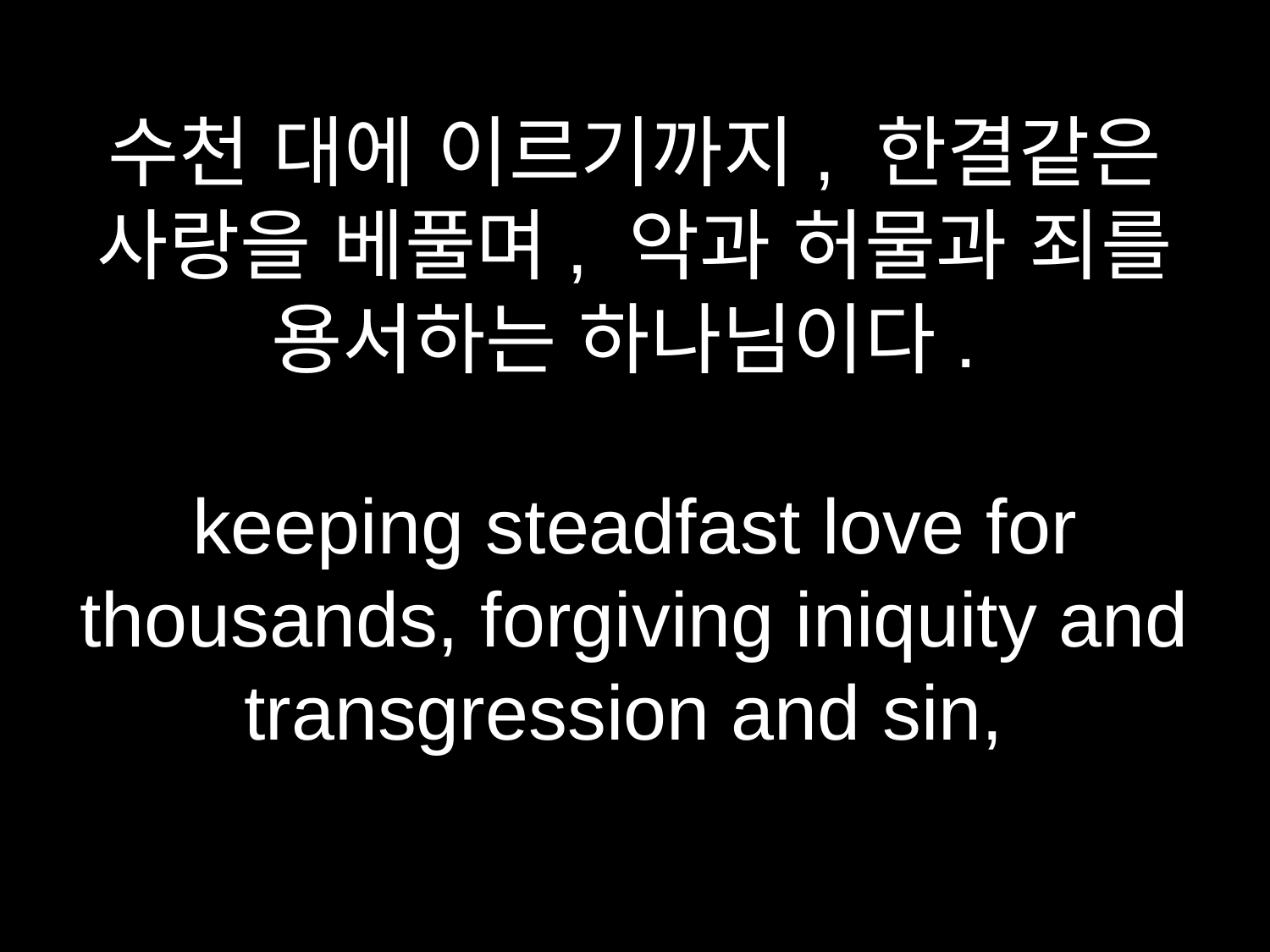

# 수천 대에 이르기까지, 한결같은 사랑을 베풀며, 악과 허물과 죄를 용서하는 하나님이다. keeping steadfast love for thousands, forgiving iniquity and transgression and sin,